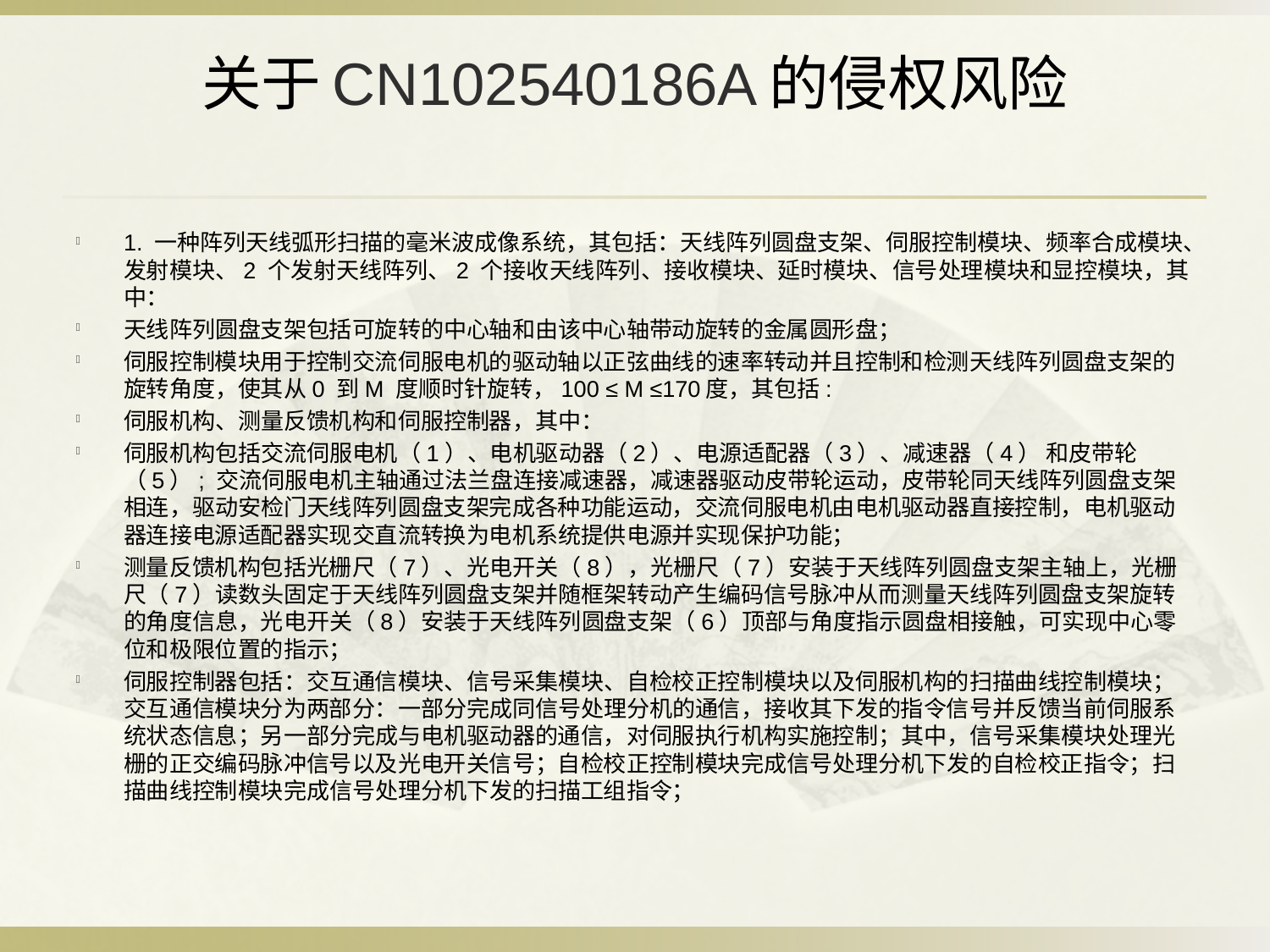

# 关于CN102540186A的侵权风险
1. 一种阵列天线弧形扫描的毫米波成像系统，其包括：天线阵列圆盘支架、伺服控制模块、频率合成模块、发射模块、2 个发射天线阵列、2 个接收天线阵列、接收模块、延时模块、信号处理模块和显控模块，其中：
天线阵列圆盘支架包括可旋转的中心轴和由该中心轴带动旋转的金属圆形盘；
伺服控制模块用于控制交流伺服电机的驱动轴以正弦曲线的速率转动并且控制和检测天线阵列圆盘支架的旋转角度，使其从0 到M 度顺时针旋转，100 ≤ M ≤170度，其包括:
伺服机构、测量反馈机构和伺服控制器，其中：
伺服机构包括交流伺服电机（1）、电机驱动器（2）、电源适配器（3）、减速器（4） 和皮带轮（5）; 交流伺服电机主轴通过法兰盘连接减速器，减速器驱动皮带轮运动，皮带轮同天线阵列圆盘支架相连，驱动安检门天线阵列圆盘支架完成各种功能运动，交流伺服电机由电机驱动器直接控制，电机驱动器连接电源适配器实现交直流转换为电机系统提供电源并实现保护功能；
测量反馈机构包括光栅尺（7）、光电开关（8），光栅尺（7）安装于天线阵列圆盘支架主轴上，光栅尺（7）读数头固定于天线阵列圆盘支架并随框架转动产生编码信号脉冲从而测量天线阵列圆盘支架旋转的角度信息，光电开关（8）安装于天线阵列圆盘支架（6）顶部与角度指示圆盘相接触，可实现中心零位和极限位置的指示；
伺服控制器包括：交互通信模块、信号采集模块、自检校正控制模块以及伺服机构的扫描曲线控制模块；交互通信模块分为两部分：一部分完成同信号处理分机的通信，接收其下发的指令信号并反馈当前伺服系统状态信息；另一部分完成与电机驱动器的通信，对伺服执行机构实施控制；其中，信号采集模块处理光栅的正交编码脉冲信号以及光电开关信号；自检校正控制模块完成信号处理分机下发的自检校正指令；扫描曲线控制模块完成信号处理分机下发的扫描工组指令；